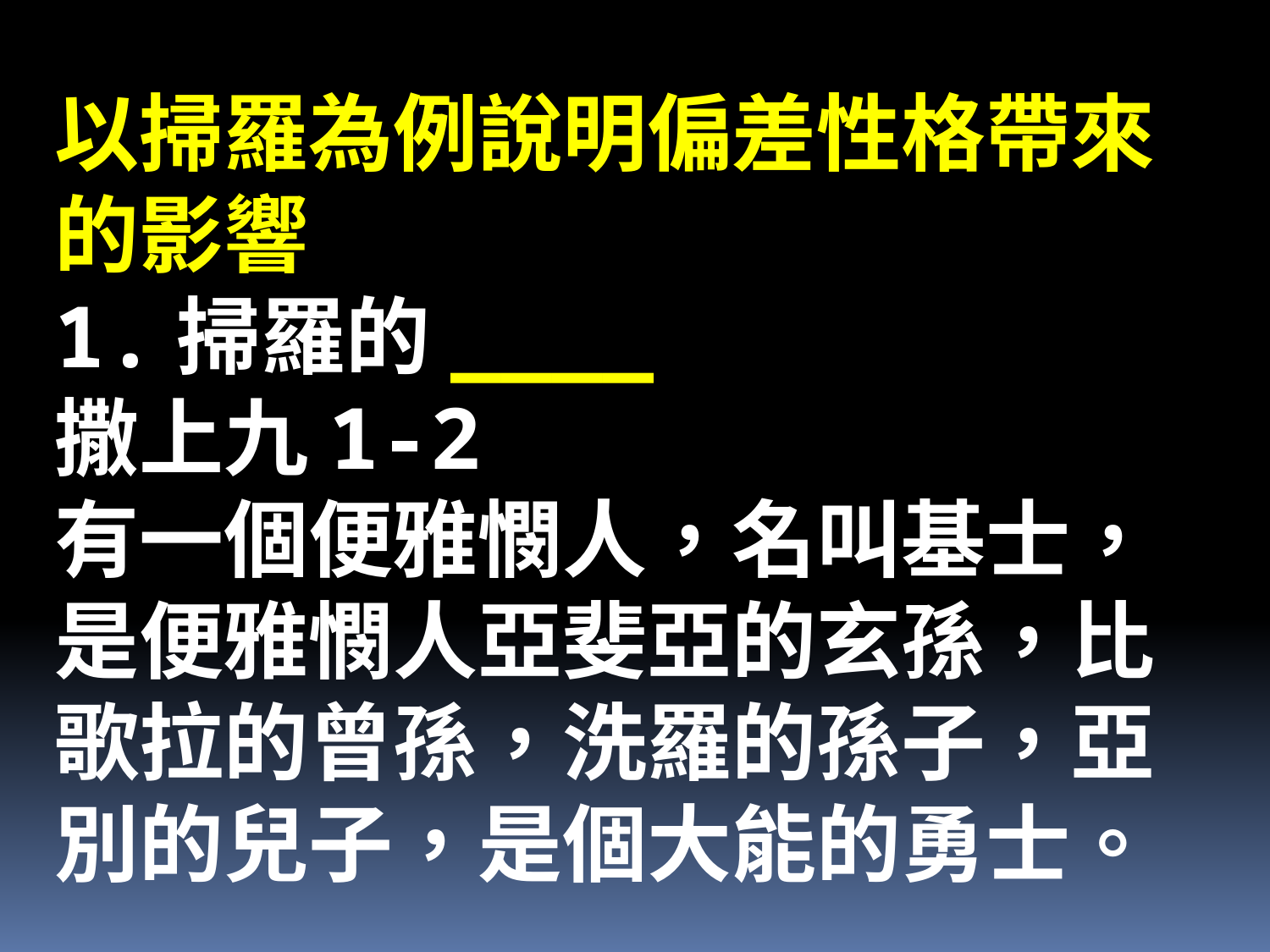

以掃羅為例說明偏差性格帶來的影響
1.掃羅的____
撒上九1-2
有一個便雅憫人，名叫基士，是便雅憫人亞斐亞的玄孫，比歌拉的曾孫，洗羅的孫子，亞別的兒子，是個大能的勇士。